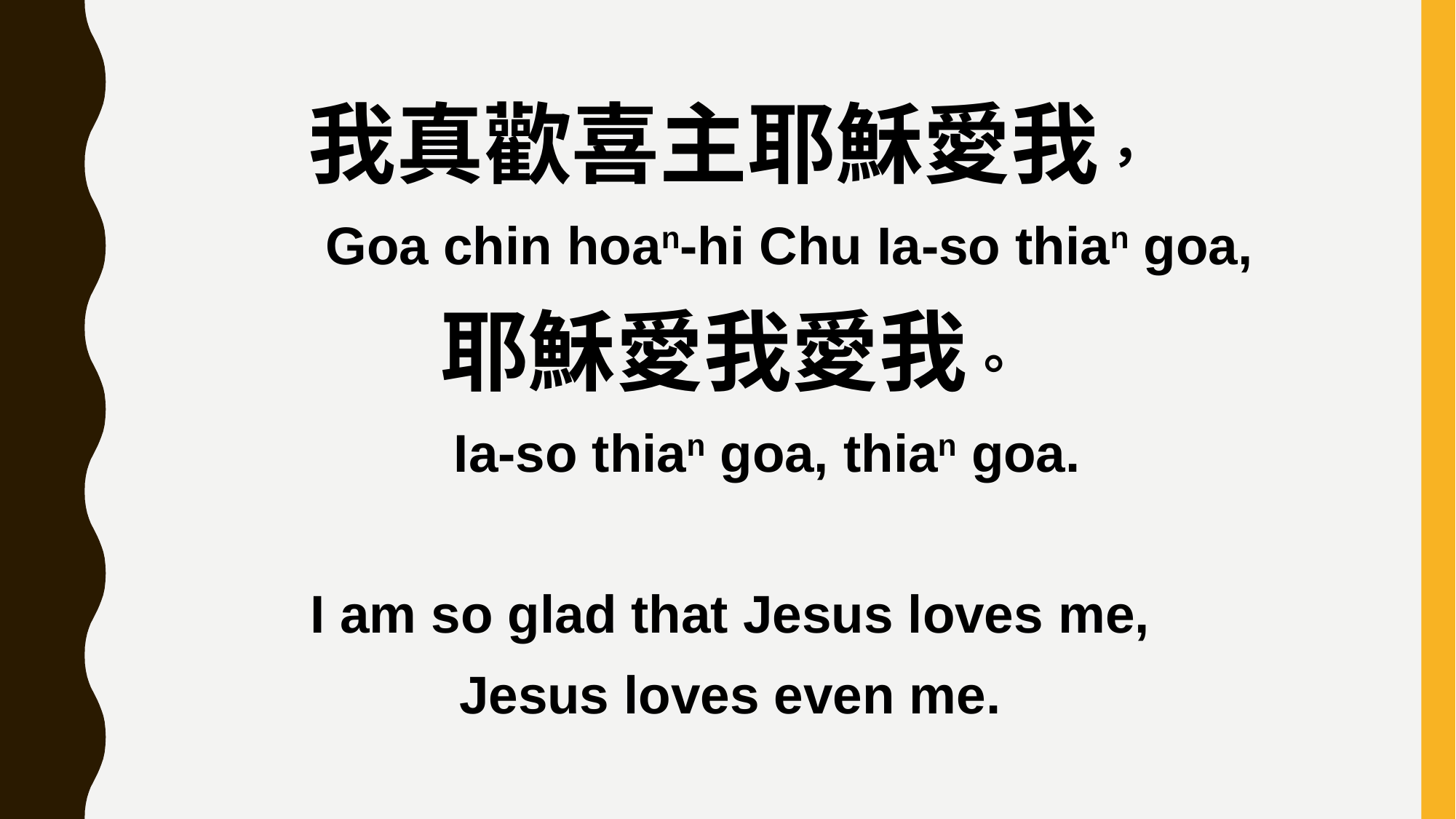

我真歡喜主耶穌愛我，
    Goa chin hoan-hi Chu Ia-so thian goa,
耶穌愛我愛我。
     Ia-so thian goa, thian goa.

I am so glad that Jesus loves me,
Jesus loves even me.